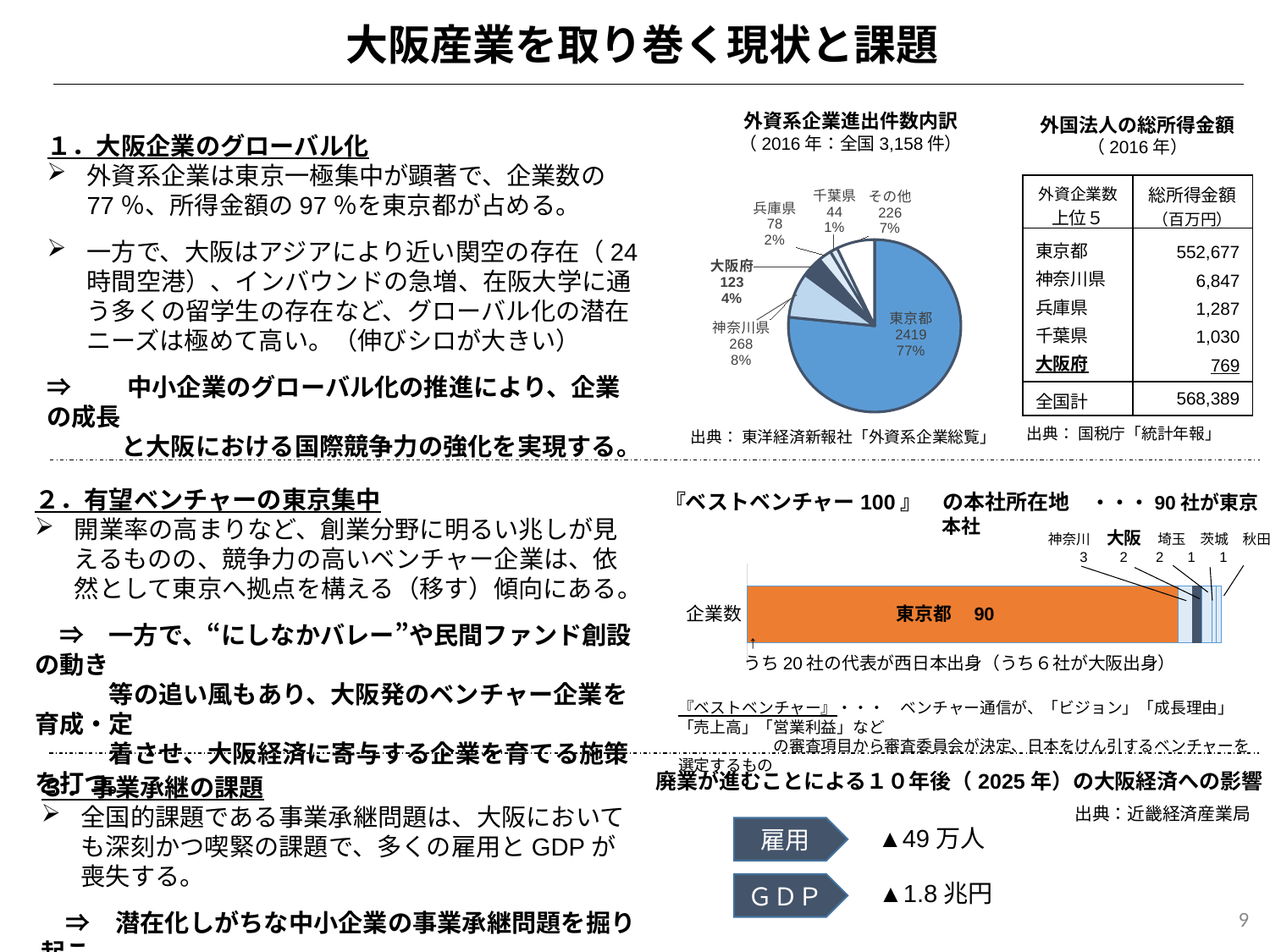

大阪産業を取り巻く現状と課題
外資系企業進出件数内訳
（2016年：全国3,158件）
外国法人の総所得金額
（2016年）
１．大阪企業のグローバル化
外資系企業は東京一極集中が顕著で、企業数の77％、所得金額の97％を東京都が占める。

一方で、大阪はアジアにより近い関空の存在（24時間空港）、インバウンドの急増、在阪大学に通う多くの留学生の存在など、グローバル化の潜在ニーズは極めて高い。（伸びシロが大きい）

⇒　　中小企業のグローバル化の推進により、企業の成長
　　　と大阪における国際競争力の強化を実現する。

### Chart

| Category | 売上高 |
|---|---|
| 東京都 | 2419.0 |
| 神奈川県 | 268.0 |
| 大阪府 | 123.0 |
| 兵庫県 | 78.0 |
| 千葉県 | 44.0 |
| その他 | 226.0 |
| 外資企業数 上位５ | 総所得金額 （百万円） |
| --- | --- |
| 東京都 神奈川県 兵庫県 千葉県 大阪府 | 552,677 6,847 1,287 1,030 769 |
| 全国計 | 568,389 |
出典： 国税庁「統計年報」
出典： 東洋経済新報社「外資系企業総覧」
２．有望ベンチャーの東京集中
開業率の高まりなど、創業分野に明るい兆しが見えるものの、競争力の高いベンチャー企業は、依然として東京へ拠点を構える（移す）傾向にある。

　⇒　一方で、“にしなかバレー”や民間ファンド創設の動き
　　　等の追い風もあり、大阪発のベンチャー企業を育成・定
　　　着させ、大阪経済に寄与する企業を育てる施策を打つ。
『ベストベンチャー100』　の本社所在地　・・・90社が東京本社
神奈川　大阪　埼玉　茨城　秋田
　　3        2       2      1      1

### Chart

| Category | 東京都 | 神奈川 | 大阪府 | 埼玉県 | 茨城県 | 秋田県 |
|---|---|---|---|---|---|---|
| 企業数 | 90.0 | 3.0 | 2.0 | 2.0 | 1.0 | 1.0 |
東京都　90
 ↑
うち20社の代表が西日本出身（うち６社が大阪出身）
『ベストベンチャー』・・・　ベンチャー通信が、「ビジョン」「成長理由」「売上高」「営業利益」など
　　　　　　の審査項目から審査委員会が決定、日本をけん引するベンチャーを選定するもの
廃業が進むことによる１０年後（2025年）の大阪経済への影響
３．事業承継の課題
全国的課題である事業承継問題は、大阪においても深刻かつ喫緊の課題で、多くの雇用とGDPが喪失する。

　⇒　潜在化しがちな中小企業の事業承継問題を掘り起こ
　　し、ニーズに応じた多様な承継支援サービスを展開する。
出典：近畿経済産業局
▲49万人
雇用
▲1.8兆円
ＧＤＰ
9